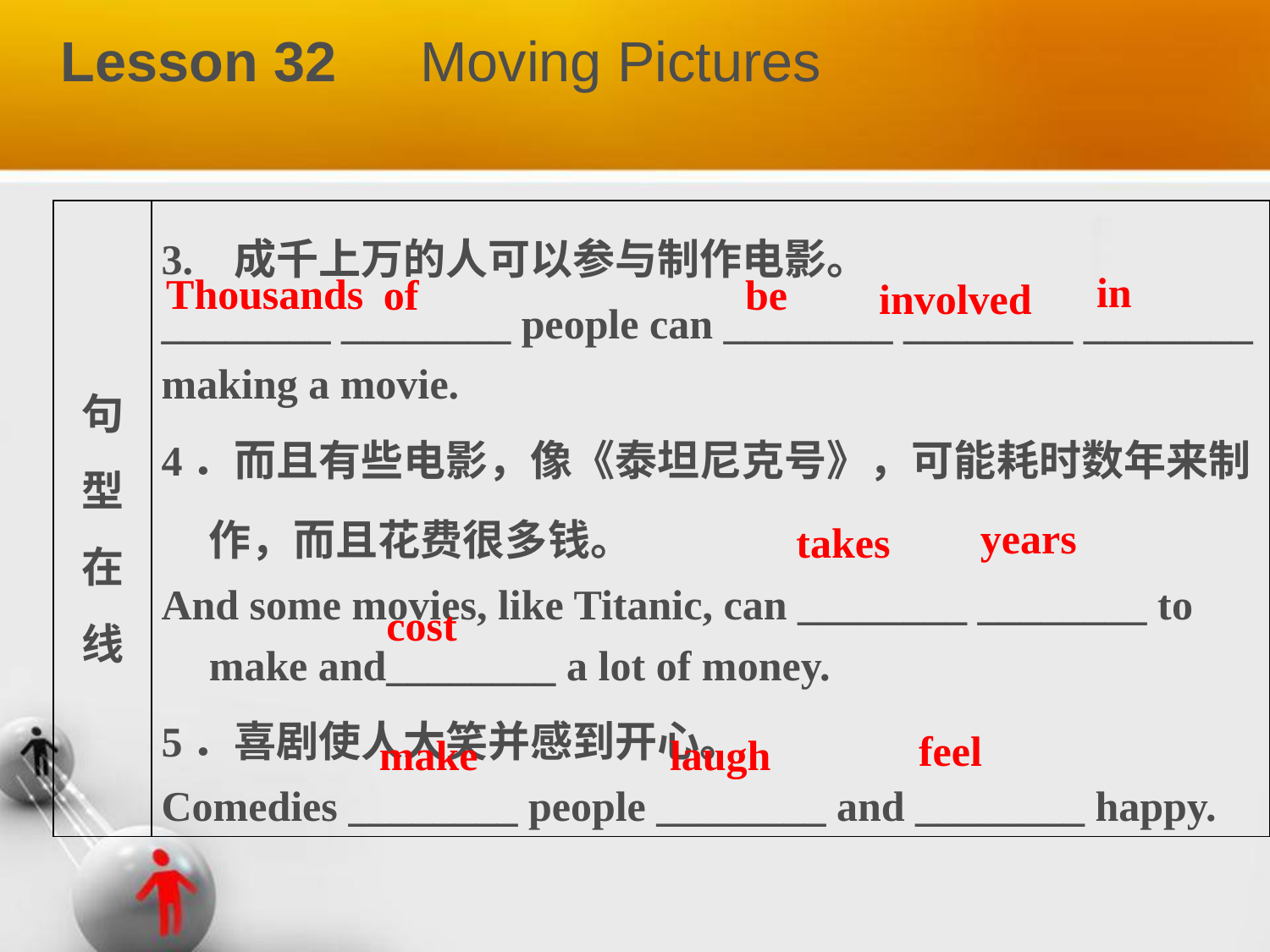

Lesson 32　Moving Pictures
| 句 型 在 线 | 3. 成千上万的人可以参与制作电影。 \_\_\_\_\_\_\_\_ \_\_\_\_\_\_\_\_ people can \_\_\_\_\_\_\_\_ \_\_\_\_\_\_\_\_ \_\_\_\_\_\_\_\_ making a movie. 4．而且有些电影，像《泰坦尼克号》，可能耗时数年来制作，而且花费很多钱。 And some movies, like Titanic, can \_\_\_\_\_\_\_\_ \_\_\_\_\_\_\_\_ to make and\_\_\_\_\_\_\_\_ a lot of money. 5．喜剧使人大笑并感到开心。 Comedies \_\_\_\_\_\_\_\_ people \_\_\_\_\_\_\_\_ and \_\_\_\_\_\_\_\_ happy. |
| --- | --- |
in
Thousands
be
of
 involved
 years
 takes
 cost
feel
make
laugh